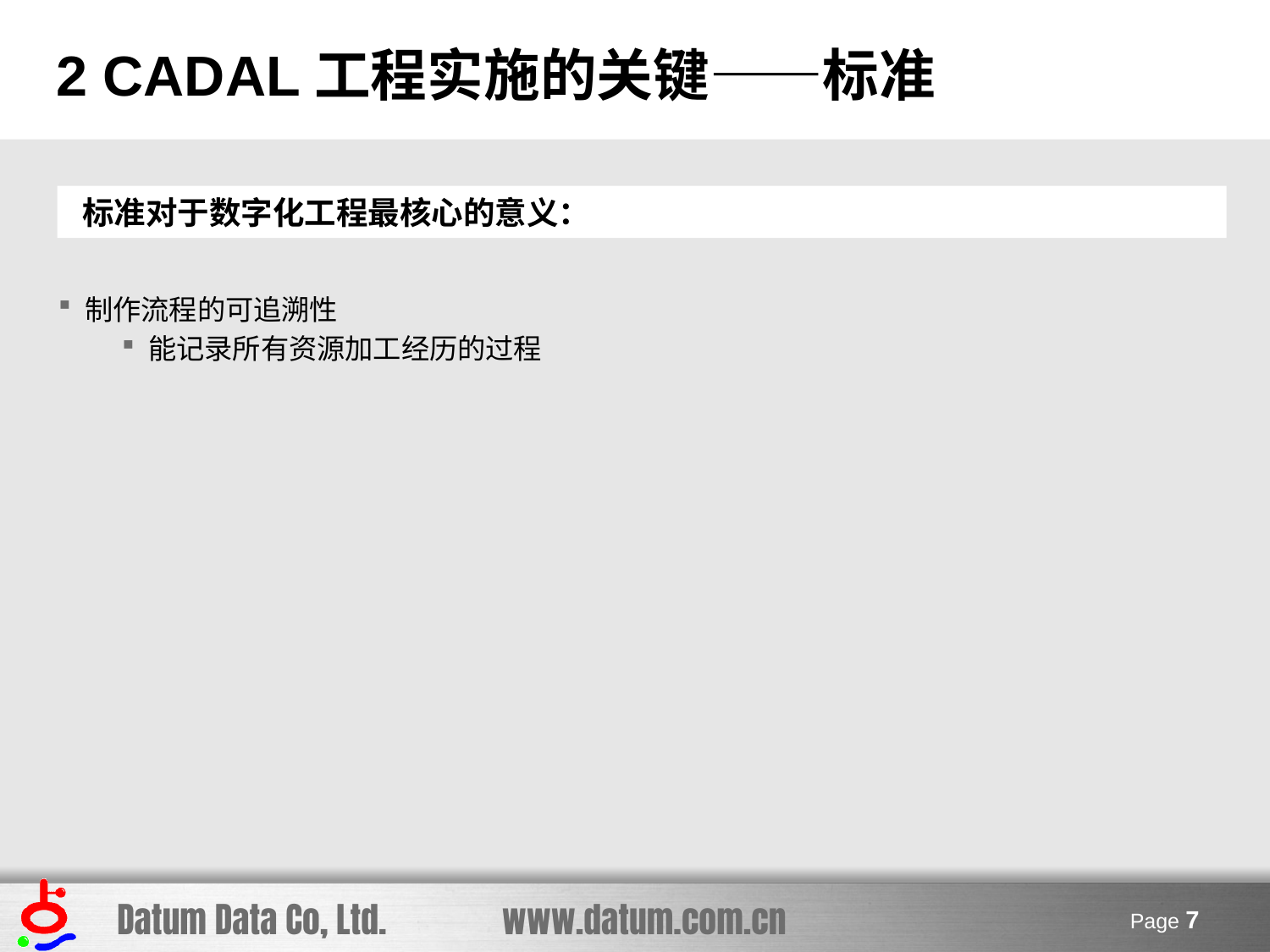

2 CADAL工程实施的关键——标准
标准对于数字化工程最核心的意义：

制作流程的可追溯性
能记录所有资源加工经历的过程

Page 7